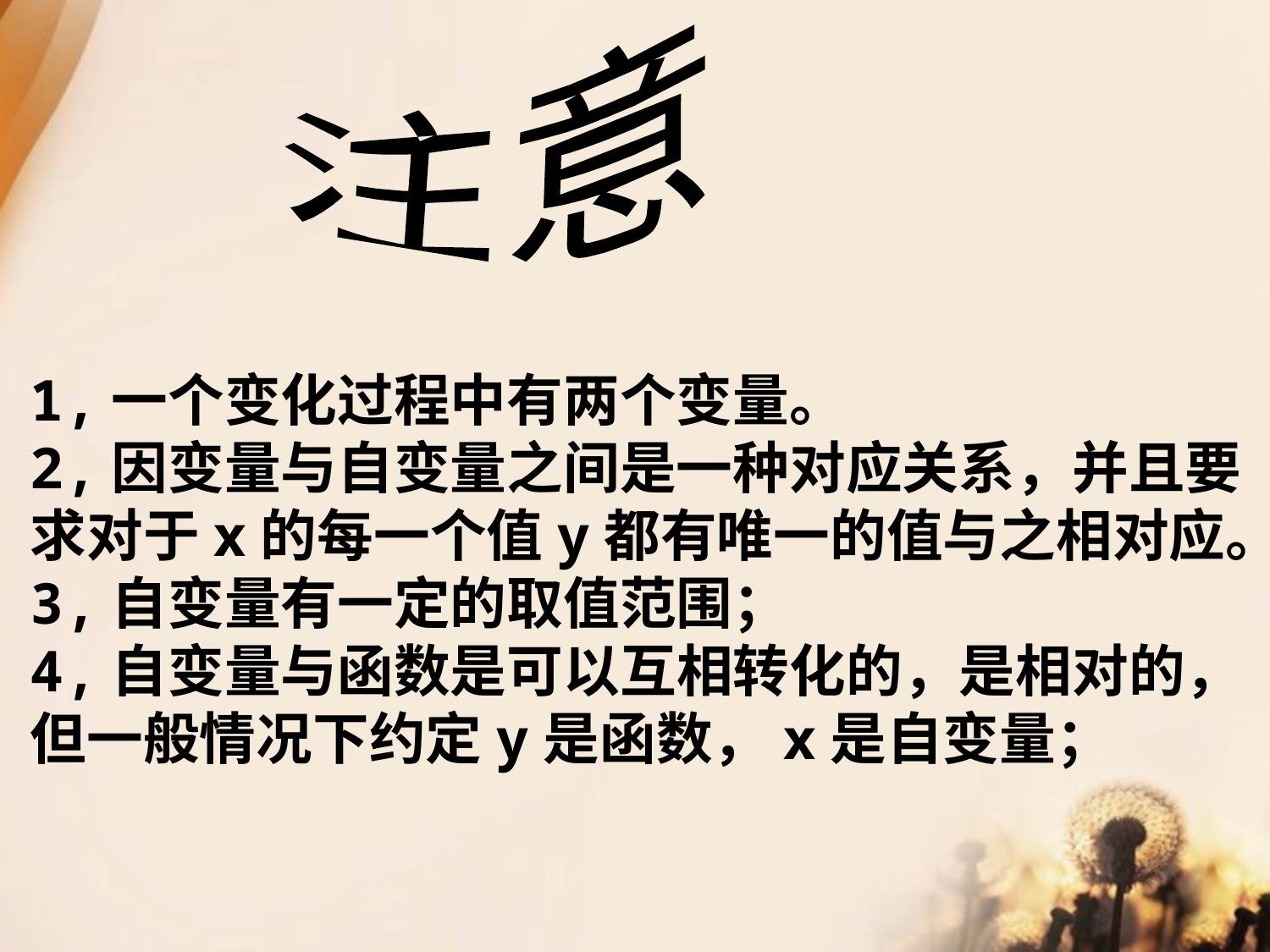

注意
1,一个变化过程中有两个变量。
2,因变量与自变量之间是一种对应关系，并且要
求对于x的每一个值y都有唯一的值与之相对应。
3,自变量有一定的取值范围；
4,自变量与函数是可以互相转化的，是相对的，
但一般情况下约定y是函数，x是自变量；